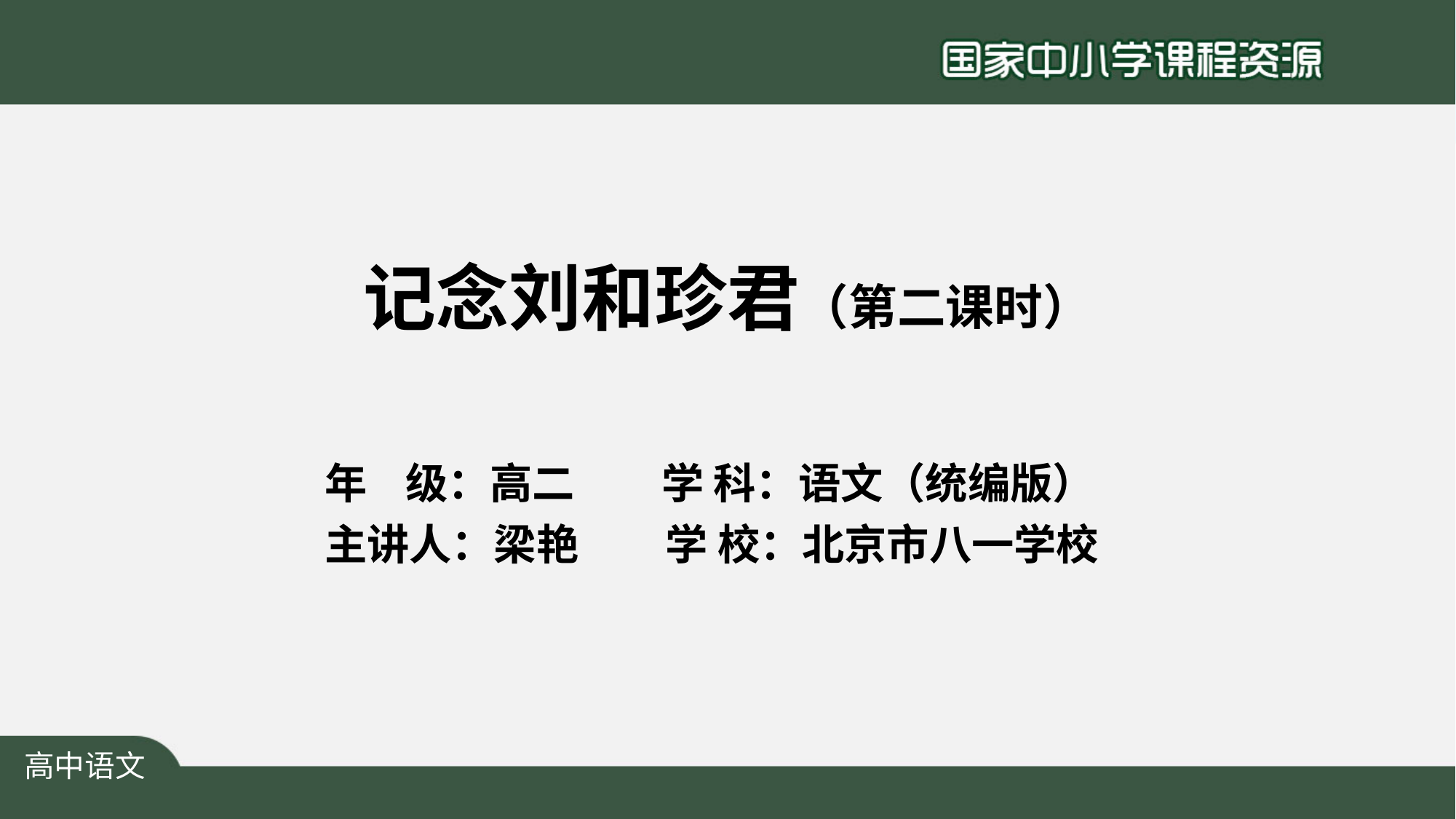

记念刘和珍君（第二课时）
年    级：高二         学 科：语文（统编版）
主讲人：梁艳         学 校：北京市八一学校